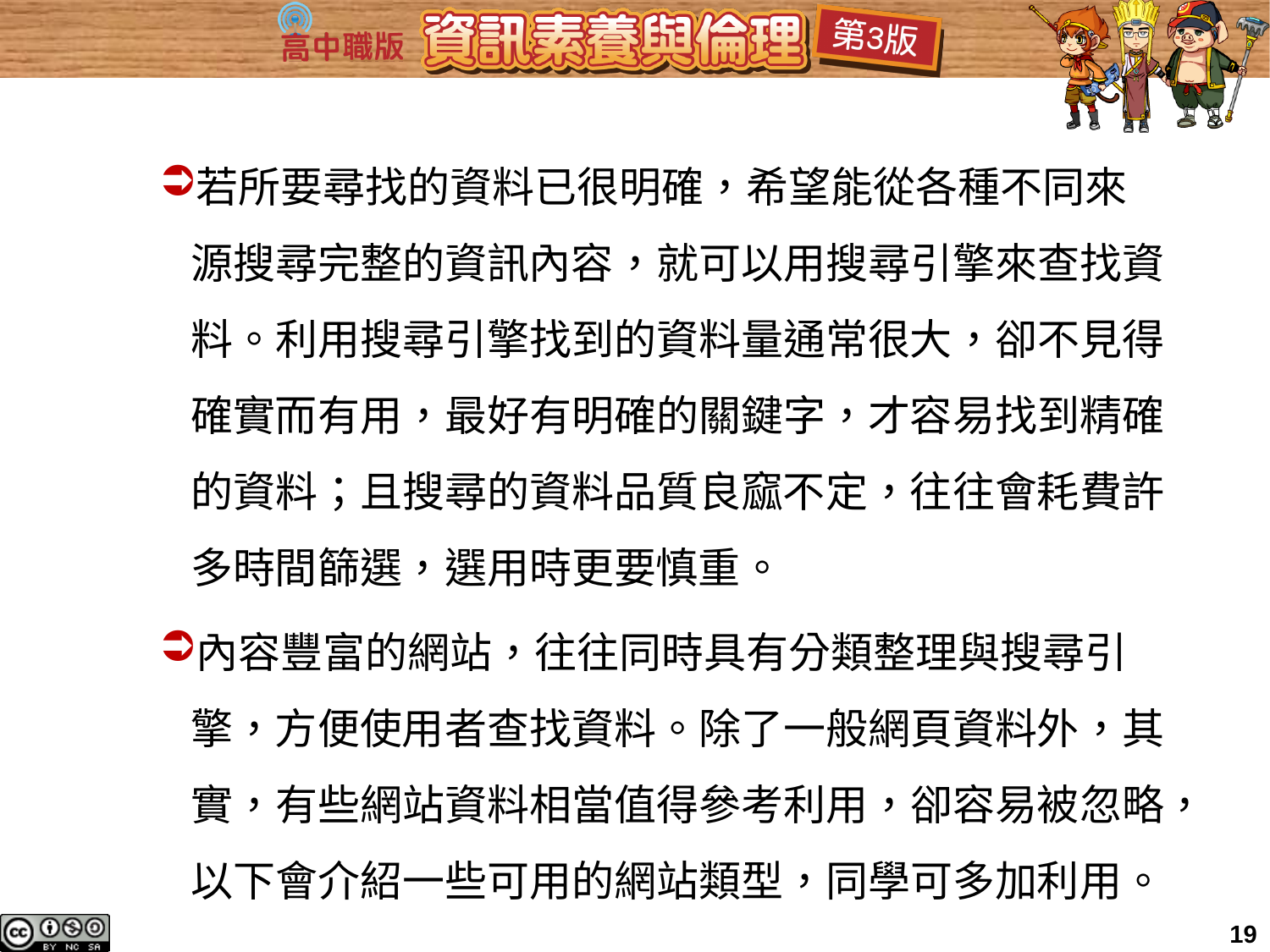

若所要尋找的資料已很明確，希望能從各種不同來源搜尋完整的資訊內容，就可以用搜尋引擎來查找資料。利用搜尋引擎找到的資料量通常很大，卻不見得確實而有用，最好有明確的關鍵字，才容易找到精確的資料；且搜尋的資料品質良窳不定，往往會耗費許多時間篩選，選用時更要慎重。
內容豐富的網站，往往同時具有分類整理與搜尋引擎，方便使用者查找資料。除了一般網頁資料外，其實，有些網站資料相當值得參考利用，卻容易被忽略，以下會介紹一些可用的網站類型，同學可多加利用。
19